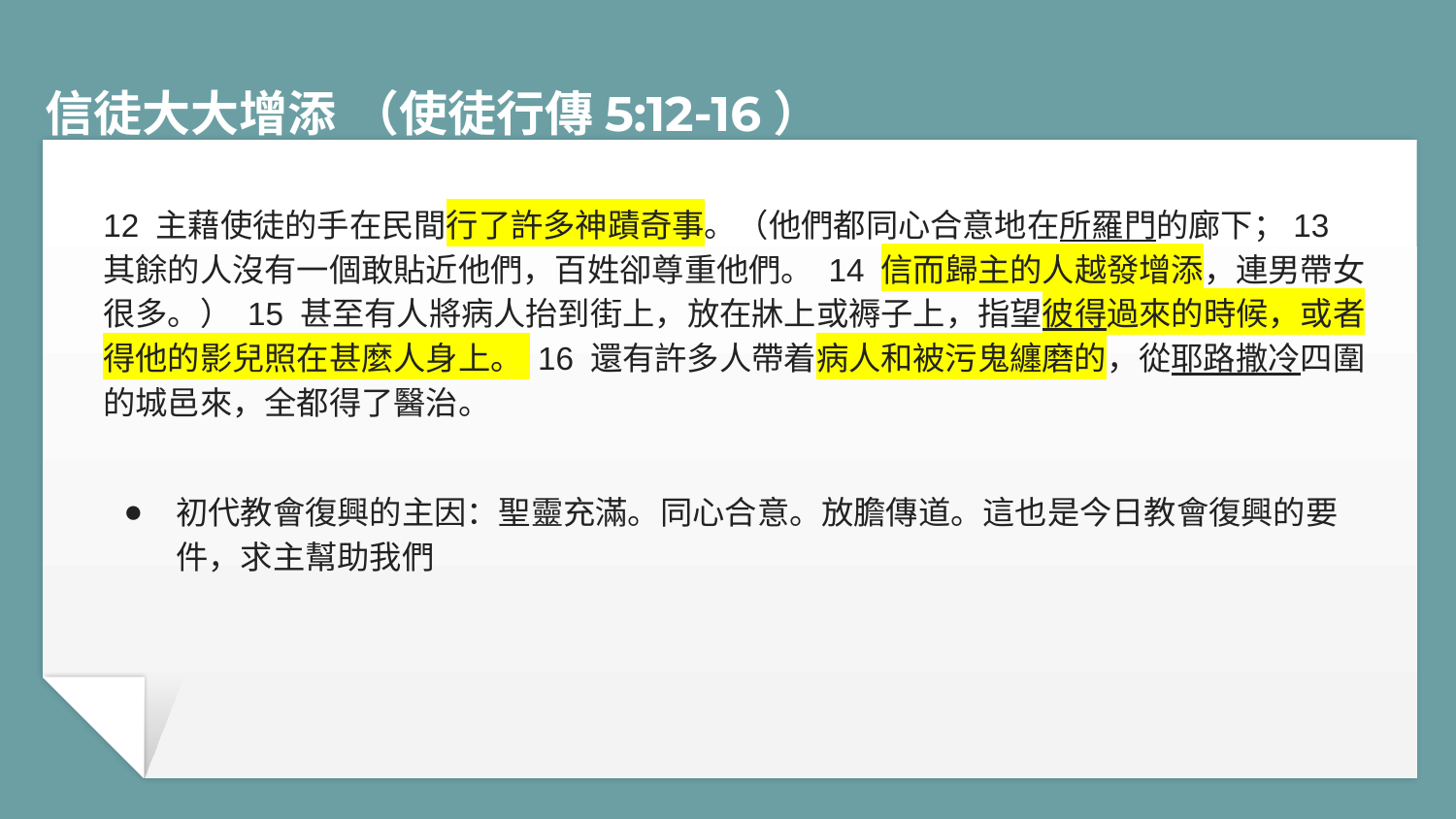

# 信徒大大增添 （使徒行傳5:12-16）
12 主藉使徒的手在民間行了許多神蹟奇事。（他們都同心合意地在所羅門的廊下；13 其餘的人沒有一個敢貼近他們，百姓卻尊重他們。 14 信而歸主的人越發增添，連男帶女很多。） 15 甚至有人將病人抬到街上，放在牀上或褥子上，指望彼得過來的時候，或者得他的影兒照在甚麼人身上。 16 還有許多人帶着病人和被污鬼纏磨的，從耶路撒冷四圍的城邑來，全都得了醫治。

初代教會復興的主因：聖靈充滿。同心合意。放膽傳道。這也是今日教會復興的要件，求主幫助我們